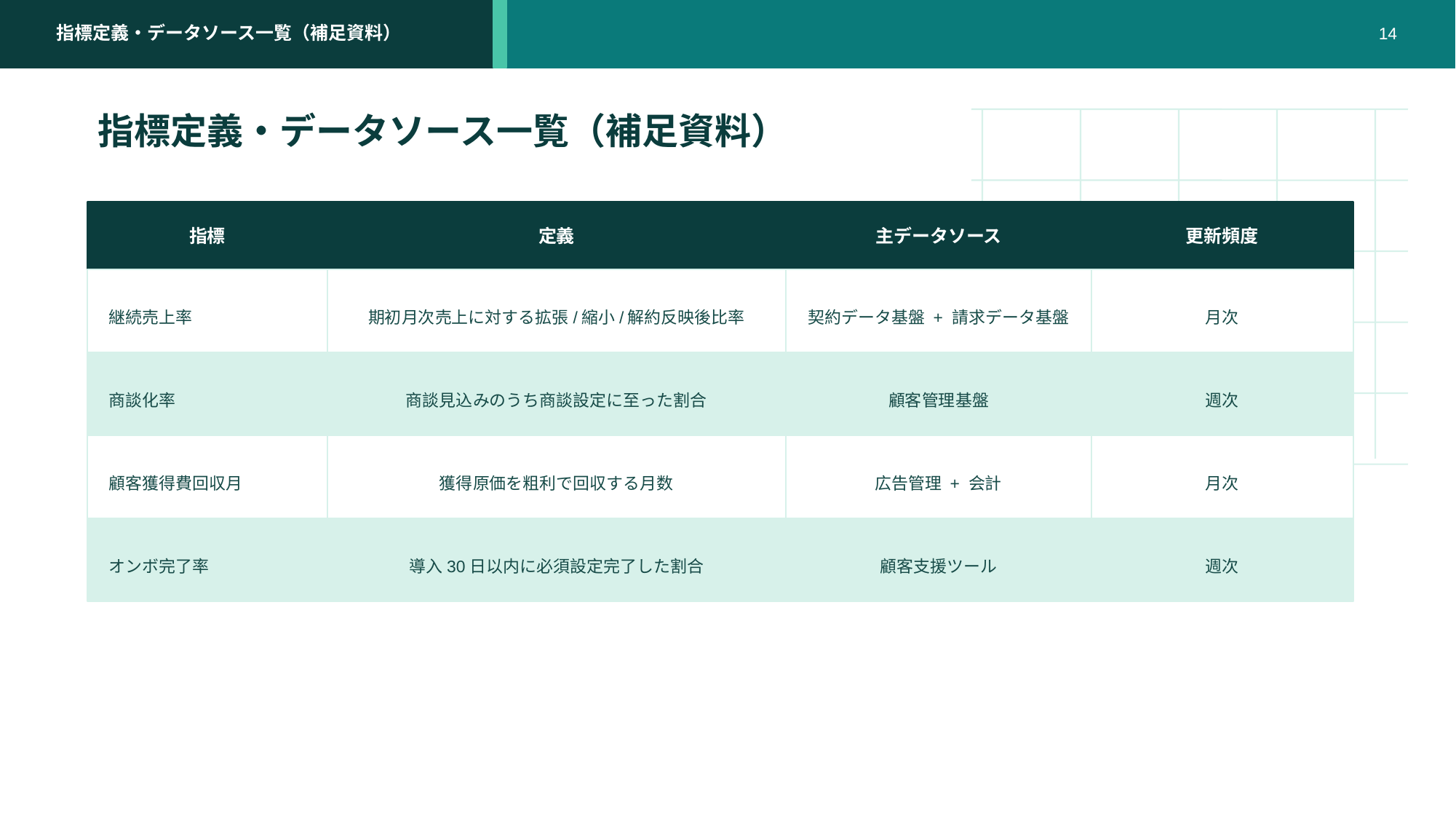

指標定義・データソース一覧（補足資料）
14
指標定義・データソース一覧（補足資料）

指標
定義
主データソース
更新頻度

継続売上率
期初月次売上に対する拡張/縮小/解約反映後比率
契約データ基盤 + 請求データ基盤
月次

商談化率
商談見込みのうち商談設定に至った割合
顧客管理基盤
週次

顧客獲得費回収月
獲得原価を粗利で回収する月数
広告管理 + 会計
月次

オンボ完了率
導入30日以内に必須設定完了した割合
顧客支援ツール
週次